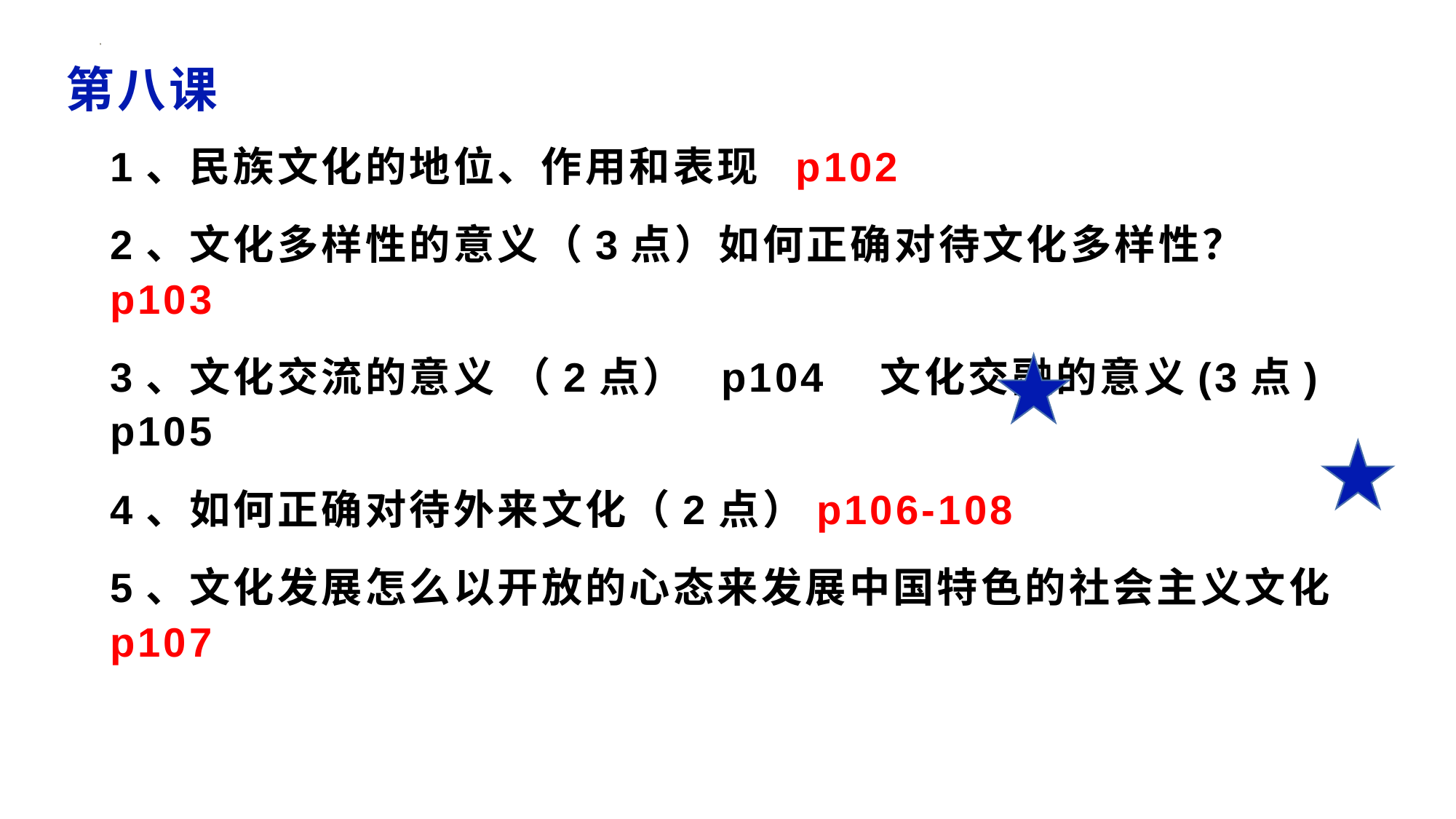

# 第八课
1、民族文化的地位、作用和表现  p102
2、文化多样性的意义（3点）如何正确对待文化多样性？  p103
3、文化交流的意义 （2点）  p104   文化交融的意义(3点)   p105
4、如何正确对待外来文化（2点）p106-108
5、文化发展怎么以开放的心态来发展中国特色的社会主义文化 p107